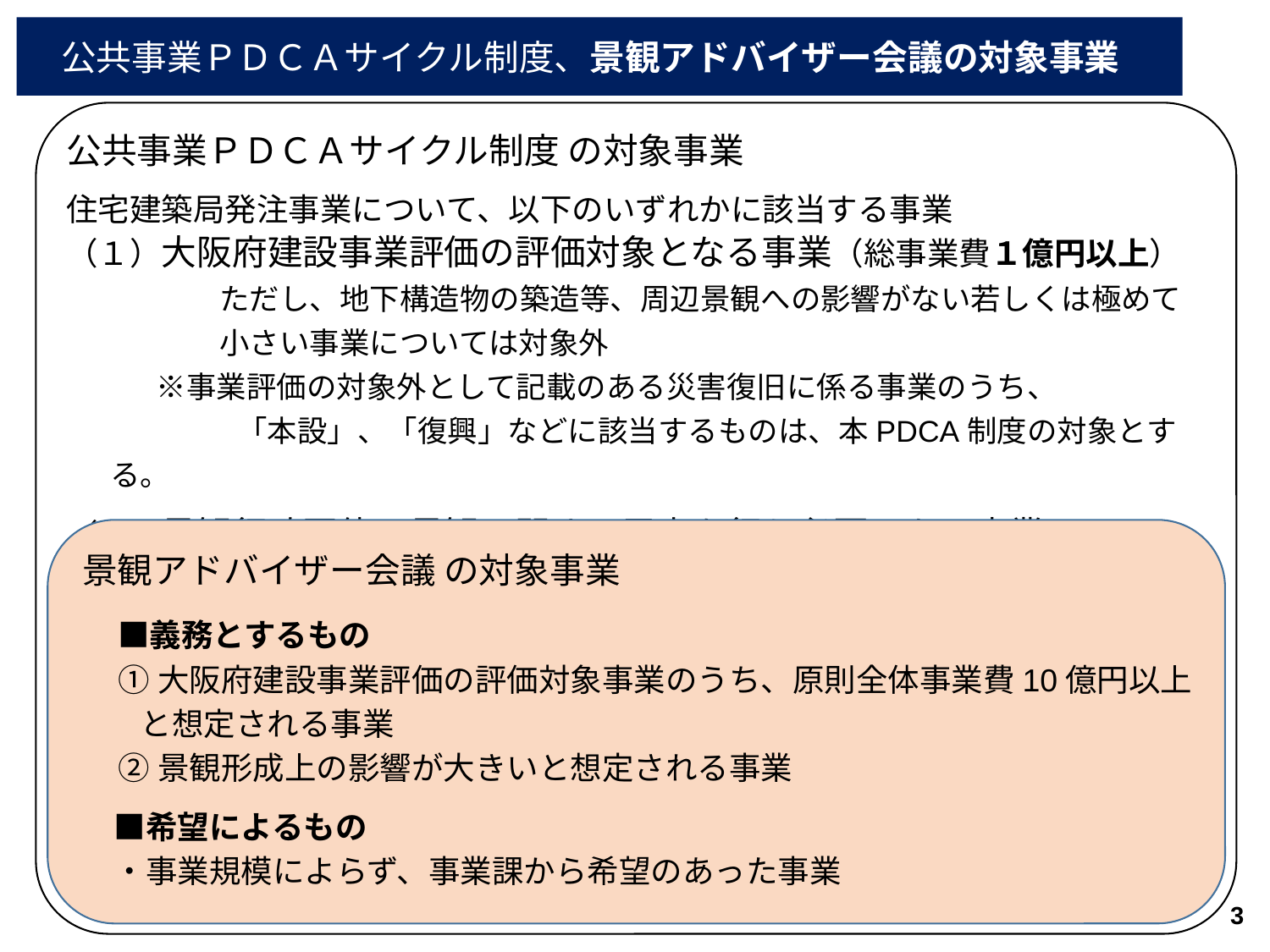

公共事業ＰＤＣＡサイクル制度、景観アドバイザー会議の対象事業
公共事業ＰＤＣＡサイクル制度 の対象事業
住宅建築局発注事業について、以下のいずれかに該当する事業
（１）大阪府建設事業評価の評価対象となる事業（総事業費１億円以上）
		ただし、地下構造物の築造等、周辺景観への影響がない若しくは極めて
		小さい事業については対象外
　　　※事業評価の対象外として記載のある災害復旧に係る事業のうち、
		「本設」、「復興」などに該当するものは、本PDCA制度の対象とする。

（２）景観行政団体へ景観に関する届出を行う必要のある事業

景観アドバイザー会議 の対象事業
　■義務とするもの
     ①大阪府建設事業評価の評価対象事業のうち、原則全体事業費10億円以上
       と想定される事業
     ②景観形成上の影響が大きいと想定される事業

　■希望によるもの
　・事業規模によらず、事業課から希望のあった事業
3
3